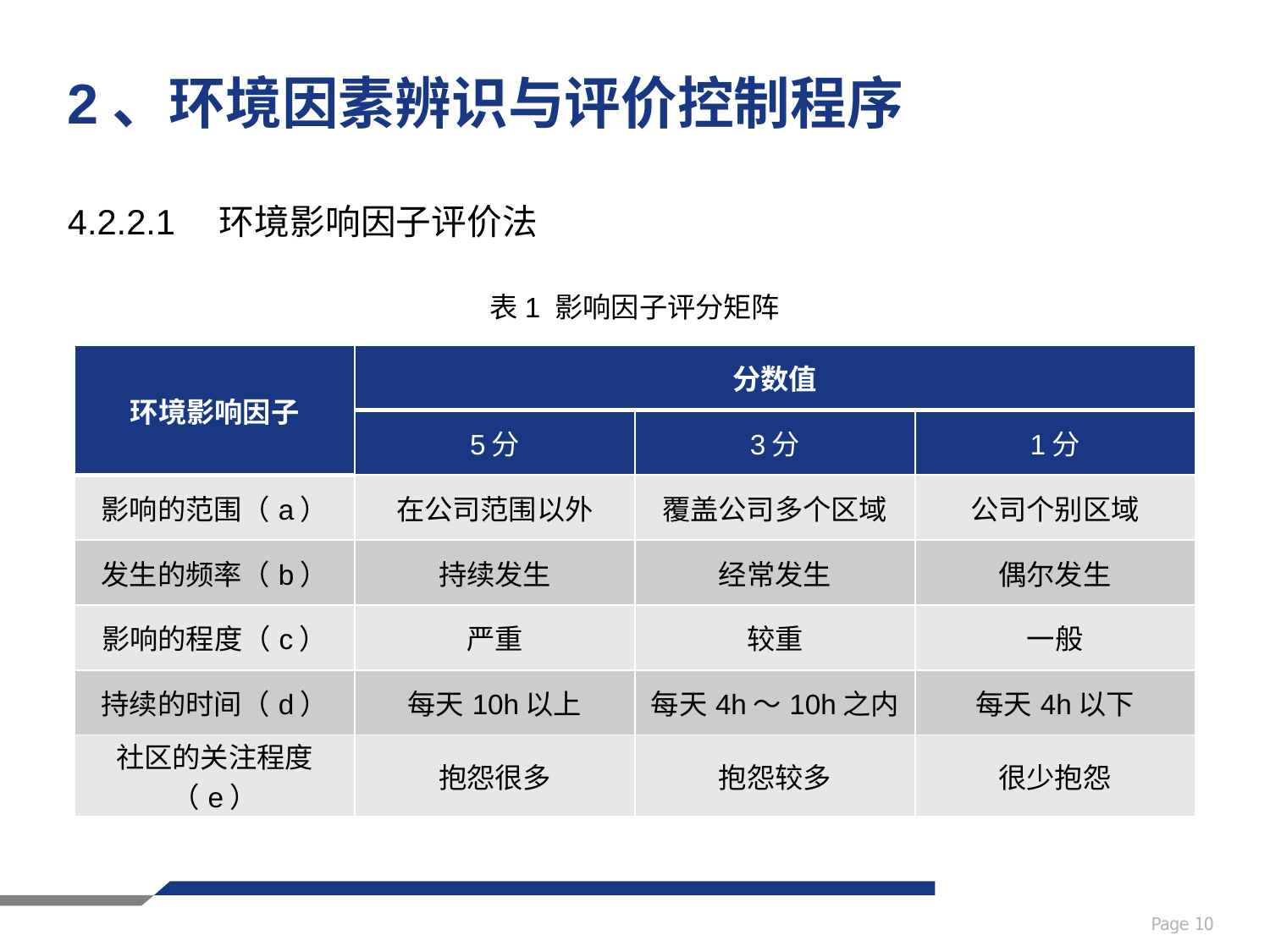

# 2、环境因素辨识与评价控制程序
4.2.2.1　环境影响因子评价法
表1 影响因子评分矩阵
| 环境影响因子 | 分数值 |  |  |
| --- | --- | --- | --- |
|  | 5分 | 3分 | 1分 |
| 影响的范围（a） | 在公司范围以外 | 覆盖公司多个区域 | 公司个别区域 |
| 发生的频率（b） | 持续发生 | 经常发生 | 偶尔发生 |
| 影响的程度（c） | 严重 | 较重 | 一般 |
| 持续的时间（d） | 每天10h以上 | 每天4h～10h之内 | 每天4h以下 |
| 社区的关注程度（e） | 抱怨很多 | 抱怨较多 | 很少抱怨 |
Page 10